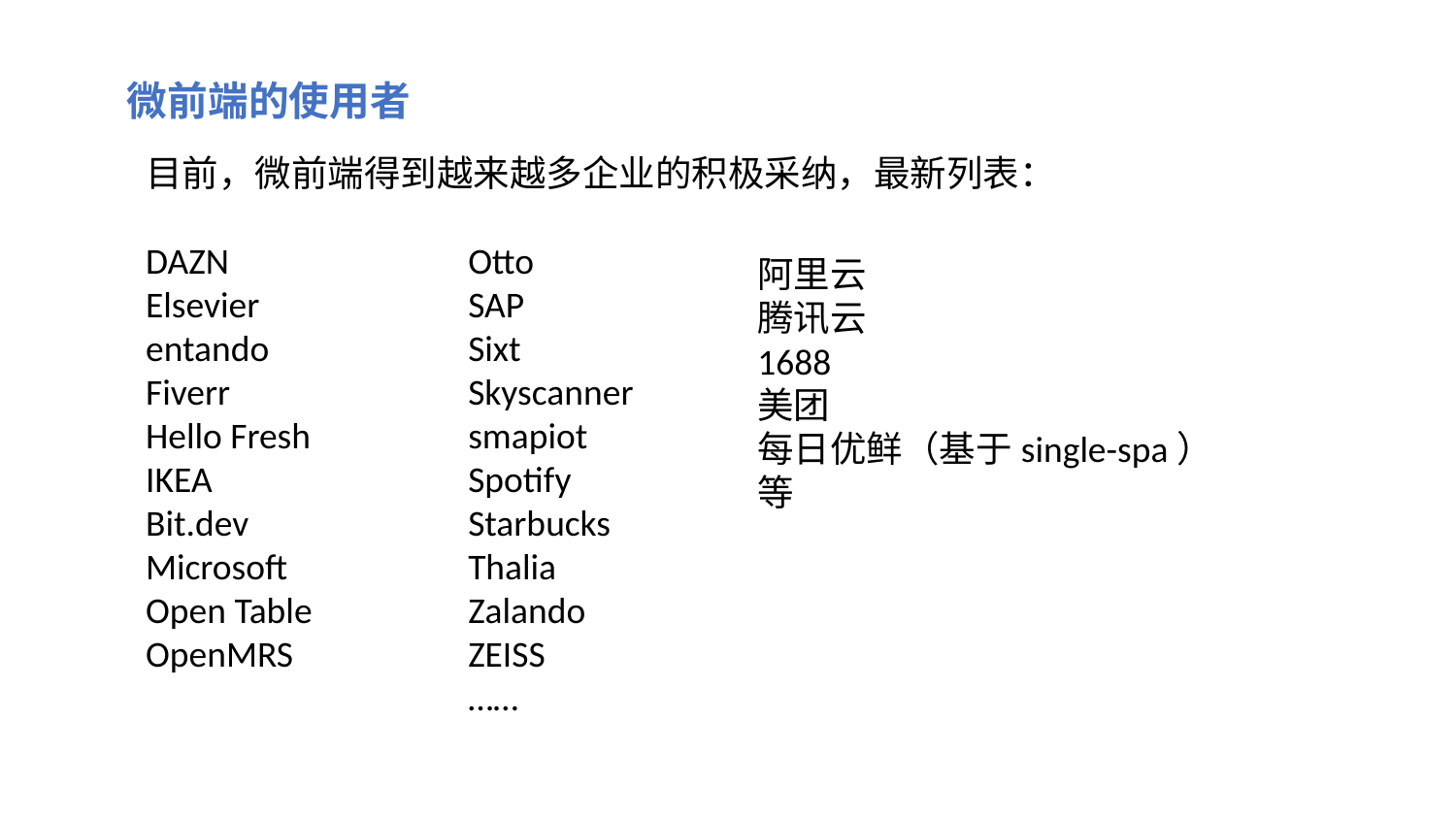

微前端的使用者
目前，微前端得到越来越多企业的积极采纳，最新列表：

DAZN
Elsevier
entando
Fiverr
Hello Fresh
IKEA
Bit.dev
Microsoft
Open Table
OpenMRS

Otto
SAP
Sixt
Skyscanner
smapiot
Spotify
Starbucks
Thalia
Zalando
ZEISS
……

阿里云
腾讯云
1688
美团
每日优鲜（基于single-spa）
等